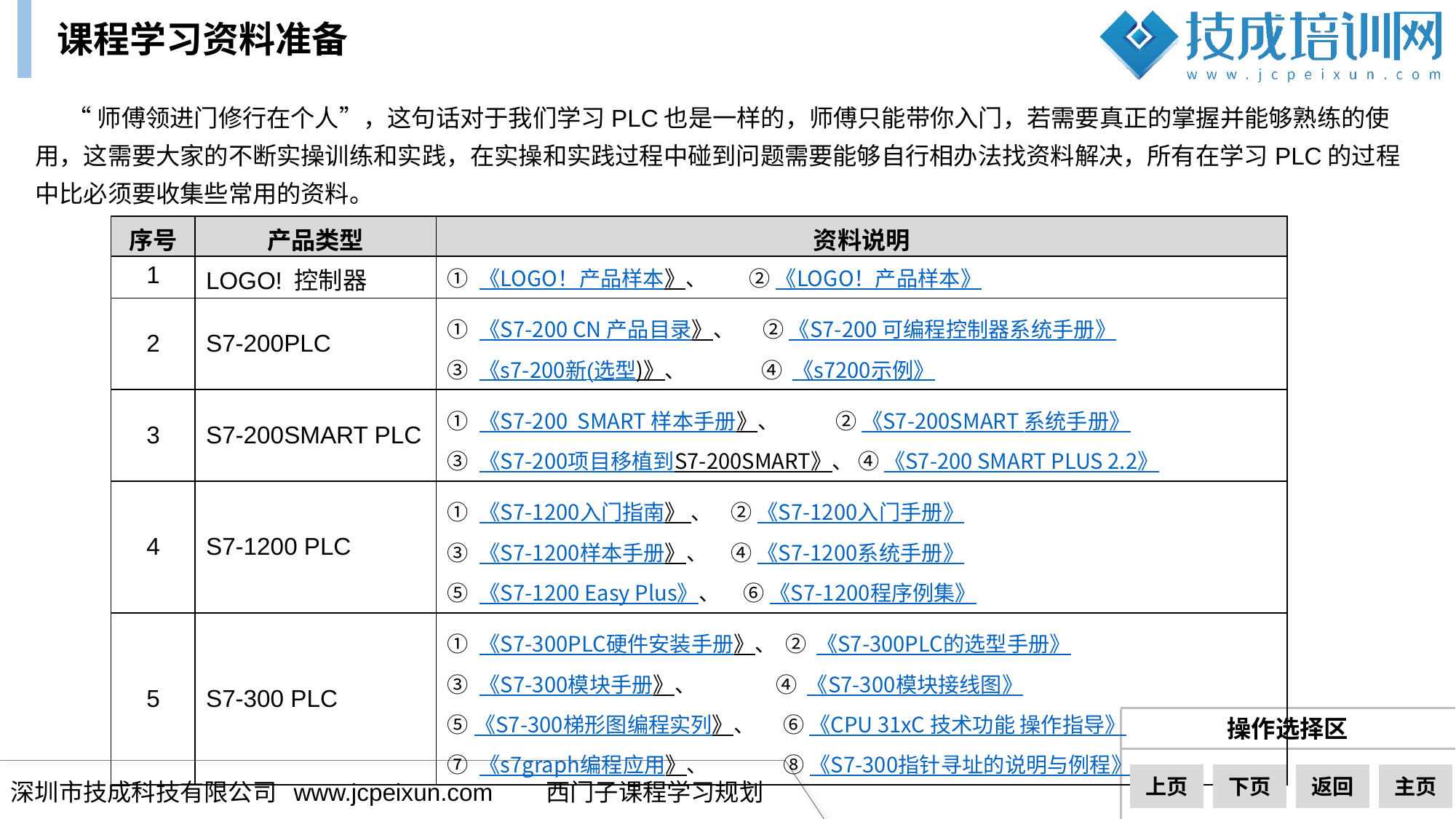

课程学习资料准备
“师傅领进门修行在个人”，这句话对于我们学习PLC也是一样的，师傅只能带你入门，若需要真正的掌握并能够熟练的使用，这需要大家的不断实操训练和实践，在实操和实践过程中碰到问题需要能够自行相办法找资料解决，所有在学习PLC的过程中比必须要收集些常用的资料。
| 序号 | 产品类型 | 资料说明 |
| --- | --- | --- |
| 1 | LOGO! 控制器 | ① 《LOGO！产品样本》、 ② 《LOGO！产品样本》 |
| 2 | S7-200PLC | ① 《S7-200 CN 产品目录》、 ② 《S7-200 可编程控制器系统手册》 ③ 《s7-200新(选型)》、 ④ 《s7200示例》 |
| 3 | S7-200SMART PLC | ① 《S7-200 SMART 样本手册》、 ② 《S7-200SMART 系统手册》 ③ 《S7-200项目移植到S7-200SMART》、 ④ 《S7-200 SMART PLUS 2.2》 |
| 4 | S7-1200 PLC | ① 《S7-1200入门指南》 、 ② 《S7-1200入门手册》 ③ 《S7-1200样本手册》、 ④ 《S7-1200系统手册》 ⑤ 《S7-1200 Easy Plus》、 ⑥ 《S7-1200程序例集》 |
| 5 | S7-300 PLC | ① 《S7-300PLC硬件安装手册》、 ② 《S7-300PLC的选型手册》 ③ 《S7-300模块手册》、 ④ 《S7-300模块接线图》 ⑤《S7-300梯形图编程实列》、 ⑥ 《CPU 31xC 技术功能 操作指导》 ⑦ 《s7graph编程应用》、 ⑧ 《S7-300指针寻址的说明与例程》 |
下一页
上页
下页
返回
主页